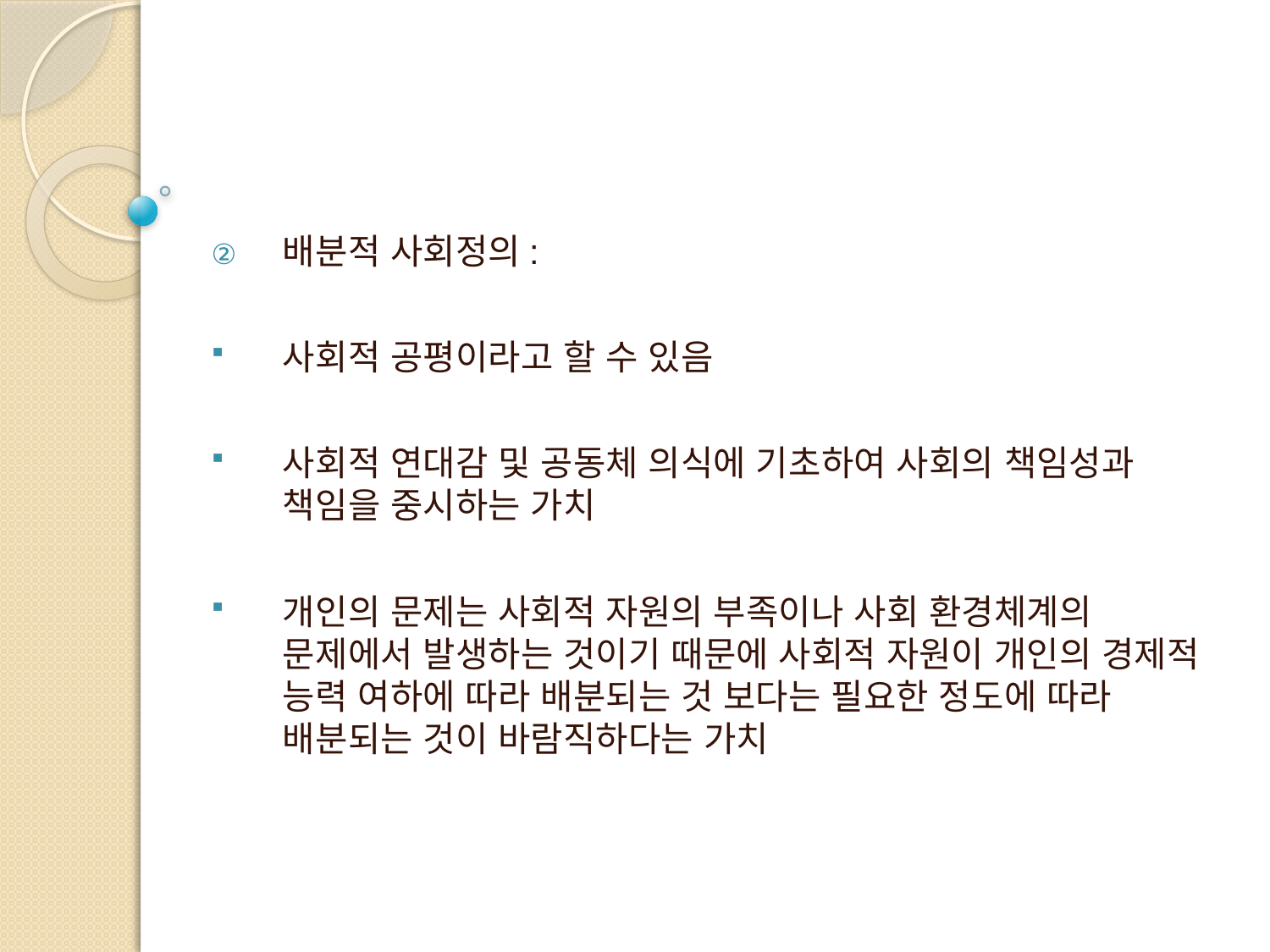

배분적 사회정의:

사회적 공평이라고 할 수 있음

사회적 연대감 및 공동체 의식에 기초하여 사회의 책임성과 책임을 중시하는 가치

개인의 문제는 사회적 자원의 부족이나 사회 환경체계의 문제에서 발생하는 것이기 때문에 사회적 자원이 개인의 경제적 능력 여하에 따라 배분되는 것 보다는 필요한 정도에 따라 배분되는 것이 바람직하다는 가치